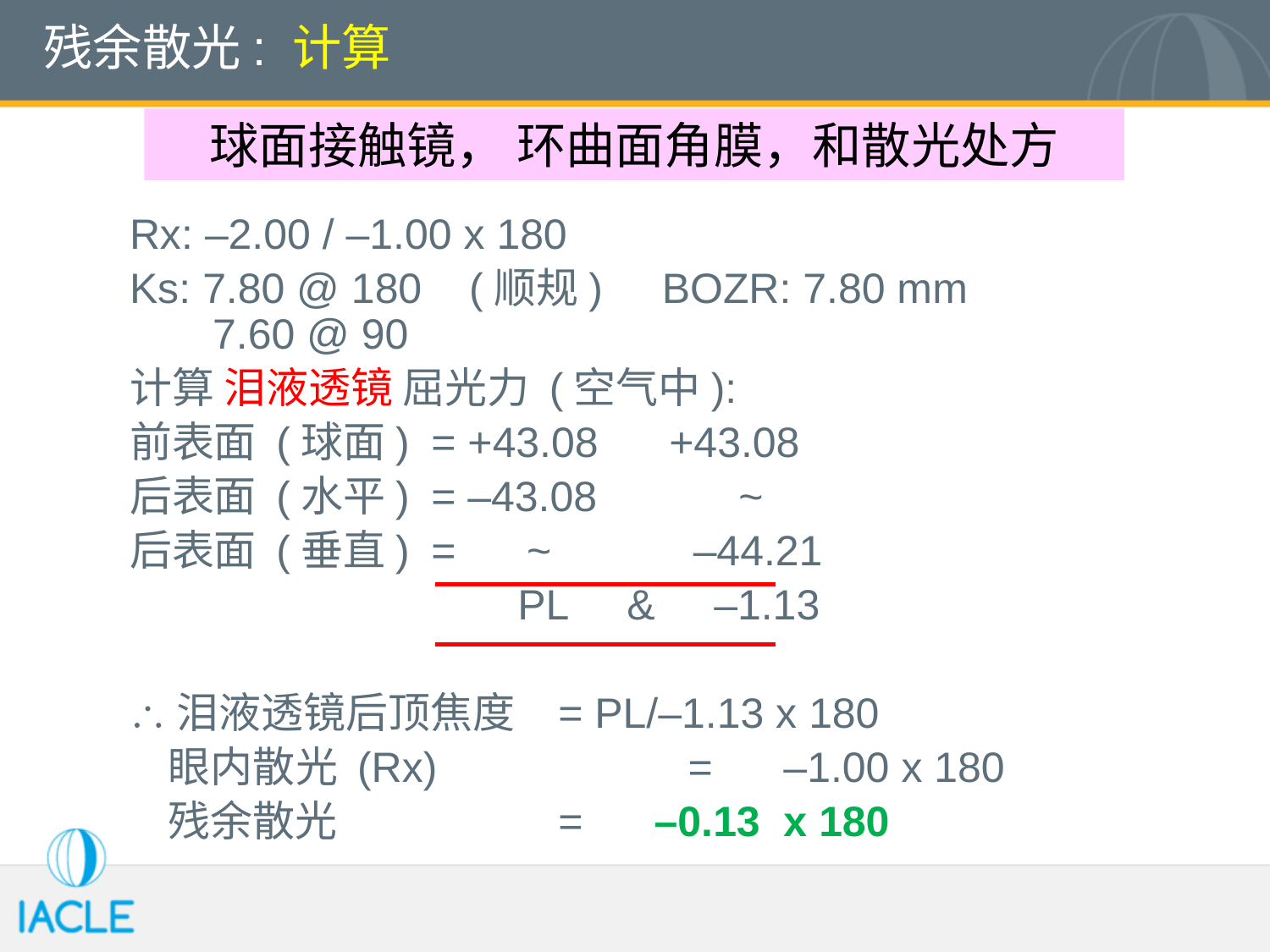

# 残余散光: 计算
球面接触镜， 环曲面角膜，和散光处方
Rx: –2.00 / –1.00 x 180
Ks: 7.80 @ 180    (顺规)     BOZR: 7.80 mm
   7.60 @ 90
计算 泪液透镜 屈光力 (空气中):
前表面 (球面)	= +43.08      +43.08
后表面 (水平)	= –43.08            ~
后表面 (垂直)	=      ~            –44.21
		                  PL     &     –1.13

∴泪液透镜后顶焦度 	= PL/–1.13 x 180
   眼内散光 (Rx)	           =      –1.00 x 180
   残余散光                 	=      –0.13  x 180